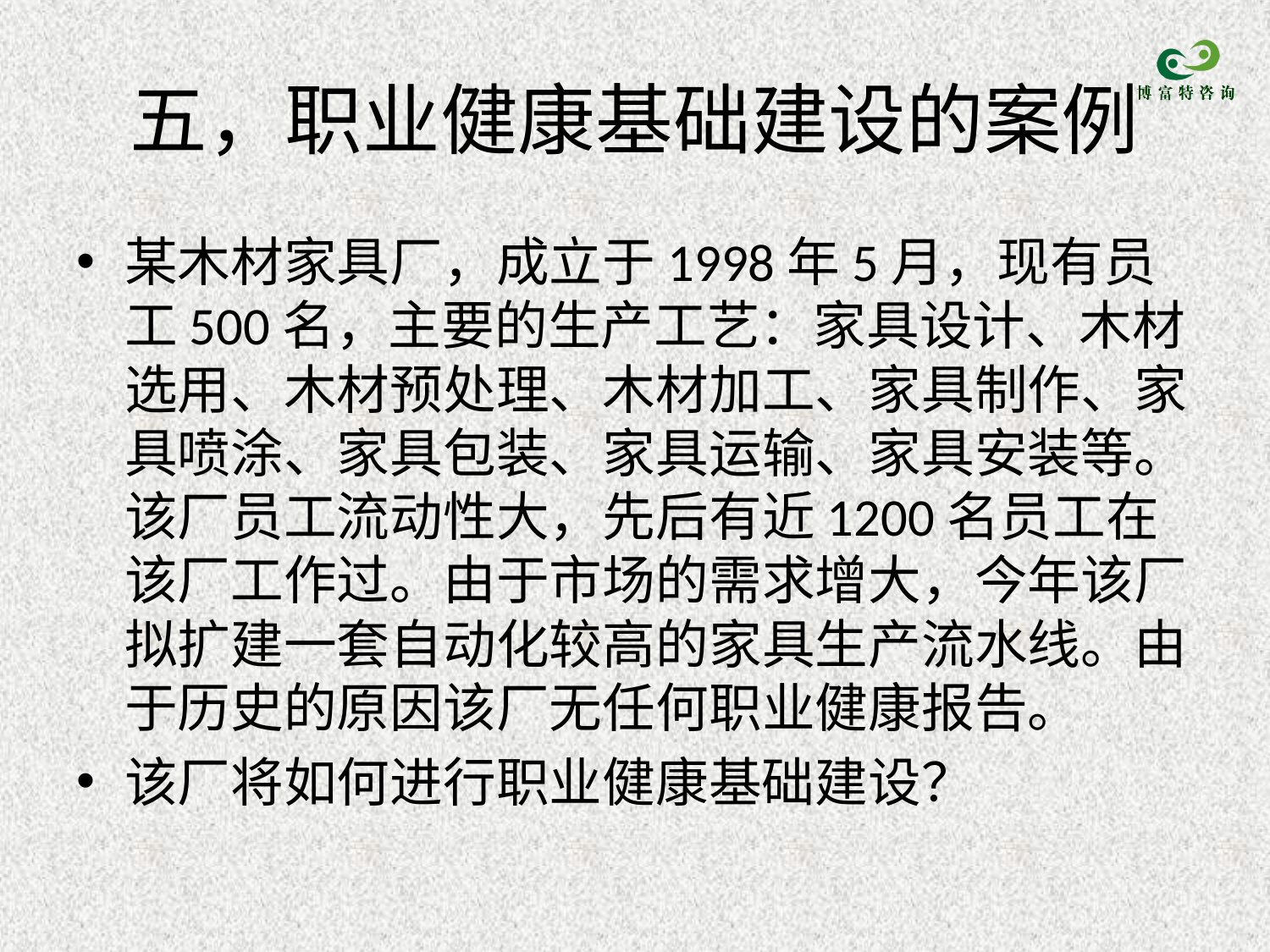

# 五，职业健康基础建设的案例
某木材家具厂，成立于1998年5月，现有员工500名，主要的生产工艺：家具设计、木材选用、木材预处理、木材加工、家具制作、家具喷涂、家具包装、家具运输、家具安装等。该厂员工流动性大，先后有近1200名员工在该厂工作过。由于市场的需求增大，今年该厂拟扩建一套自动化较高的家具生产流水线。由于历史的原因该厂无任何职业健康报告。
该厂将如何进行职业健康基础建设？